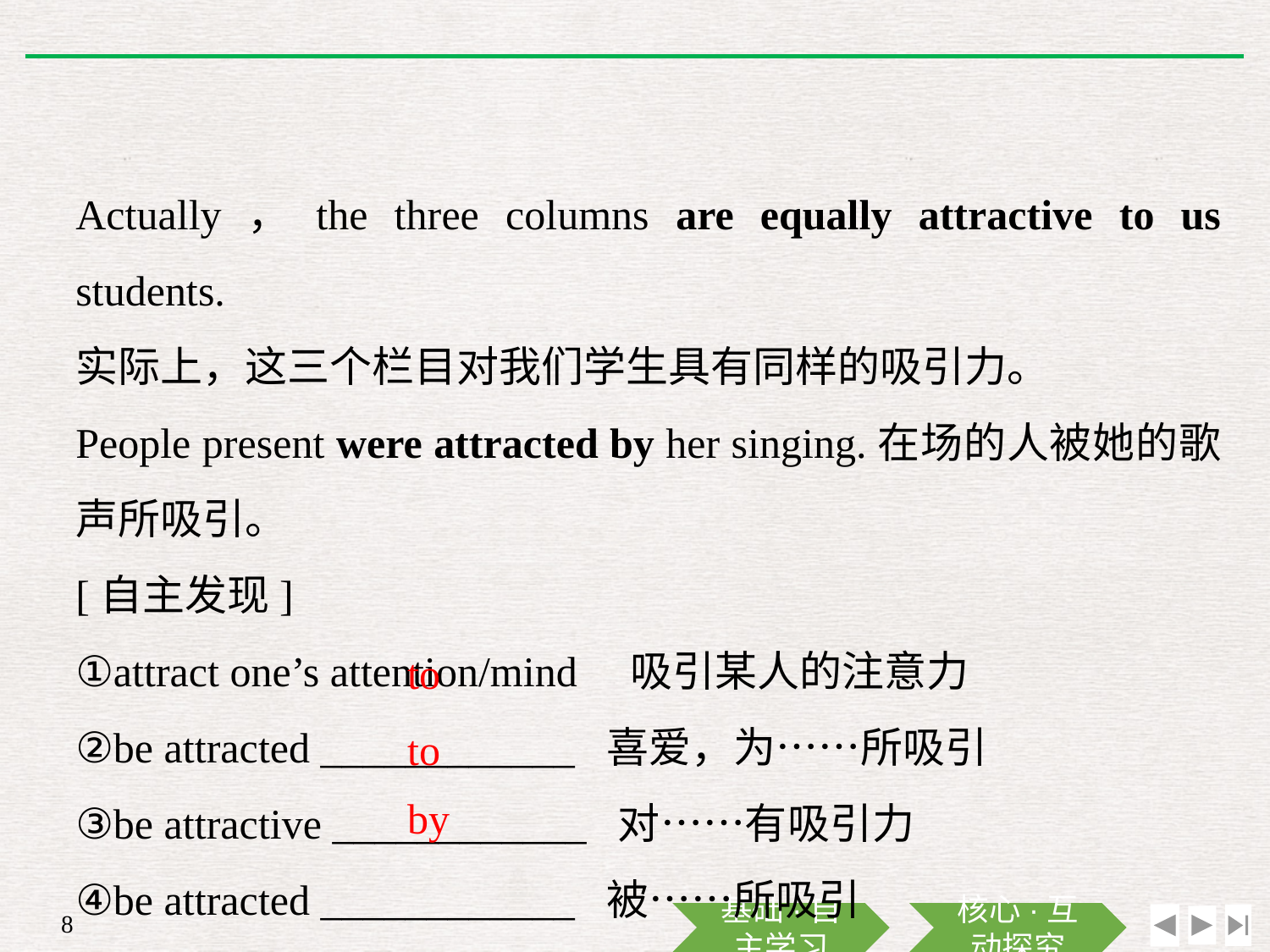

Actually，the three columns are equally attractive to us students.
实际上，这三个栏目对我们学生具有同样的吸引力。
People present were attracted by her singing.在场的人被她的歌声所吸引。
[自主发现]
①attract one’s attention/mind　吸引某人的注意力
②be attracted ____________  喜爱，为……所吸引
③be attractive ____________  对……有吸引力
④be attracted ____________  被……所吸引
to
to
by